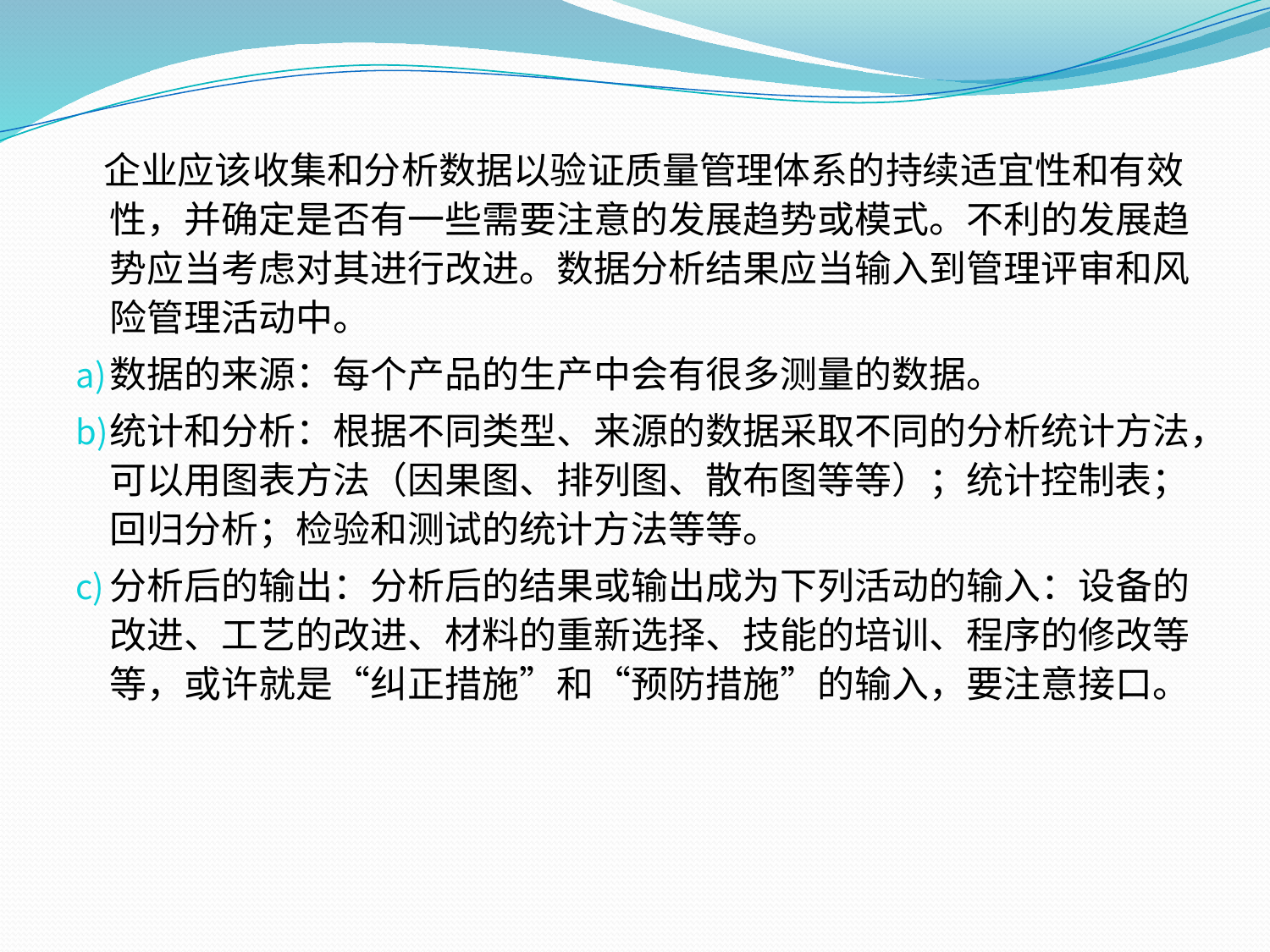

企业应该收集和分析数据以验证质量管理体系的持续适宜性和有效性，并确定是否有一些需要注意的发展趋势或模式。不利的发展趋势应当考虑对其进行改进。数据分析结果应当输入到管理评审和风险管理活动中。
数据的来源：每个产品的生产中会有很多测量的数据。
统计和分析：根据不同类型、来源的数据采取不同的分析统计方法，可以用图表方法（因果图、排列图、散布图等等）；统计控制表；回归分析；检验和测试的统计方法等等。
分析后的输出：分析后的结果或输出成为下列活动的输入：设备的改进、工艺的改进、材料的重新选择、技能的培训、程序的修改等等，或许就是“纠正措施”和“预防措施”的输入，要注意接口。